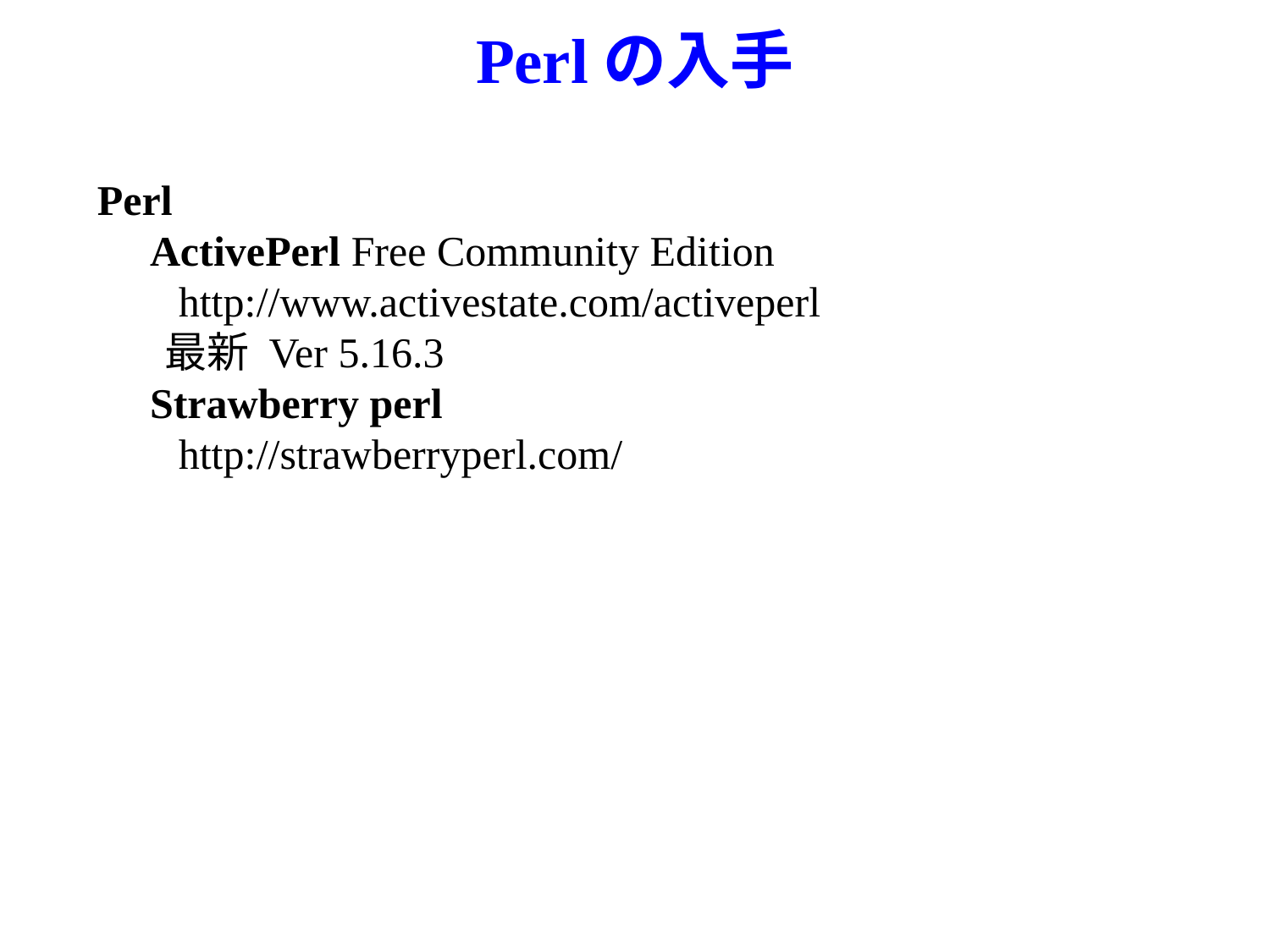

# Perlの入手

Perl
　ActivePerl Free Community Edition
　   http://www.activestate.com/activeperl
      最新 Ver 5.16.3
　Strawberry perl
　   http://strawberryperl.com/